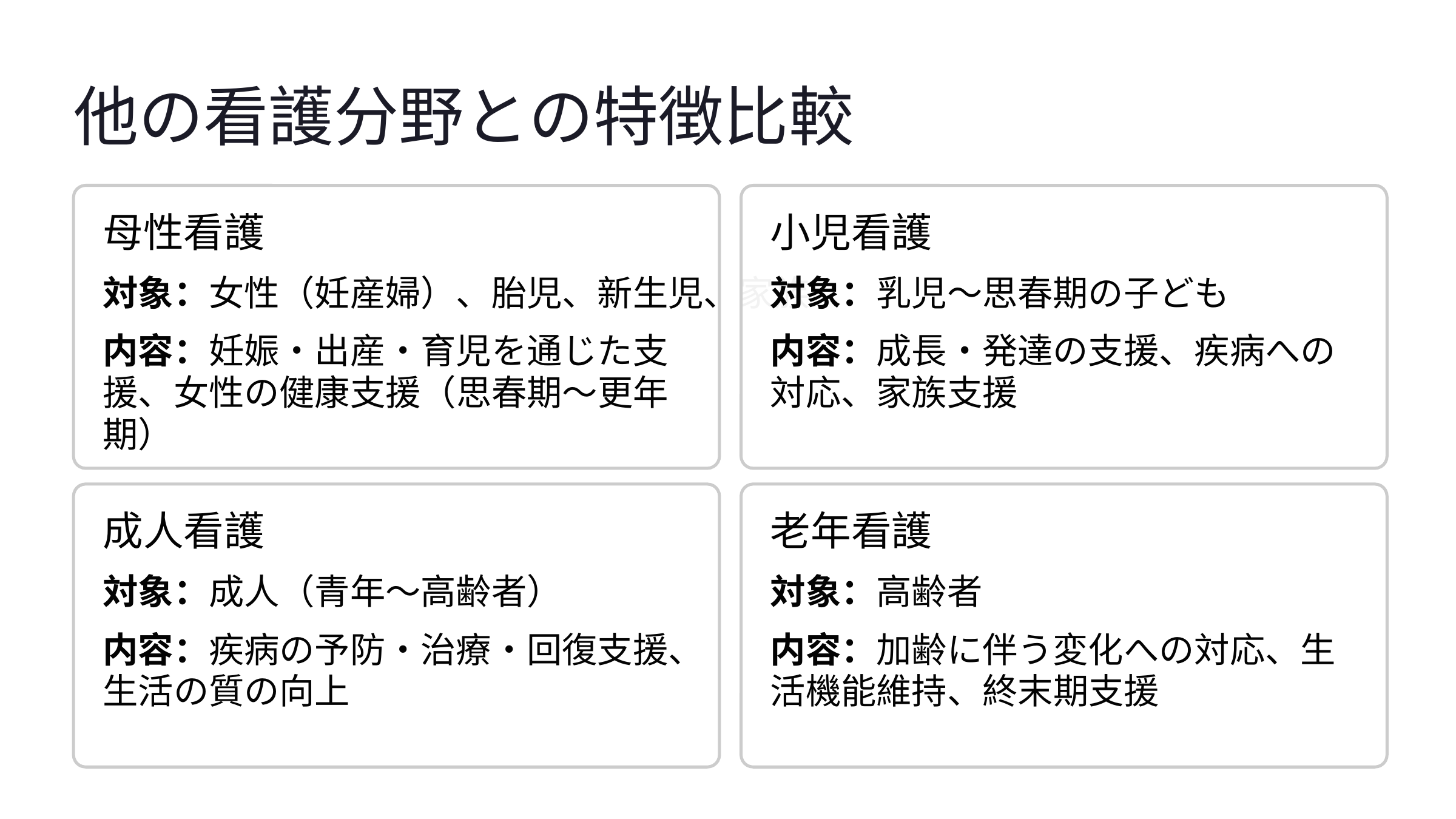

他の看護分野との特徴比較

母性看護
小児看護
対象：女性（妊産婦）、胎児、新生児、家族
対象：乳児～思春期の子ども
内容：妊娠・出産・育児を通じた支援、女性の健康支援（思春期～更年期）
内容：成長・発達の支援、疾病への対応、家族支援

成人看護
老年看護
対象：成人（青年～高齢者）
対象：高齢者
内容：疾病の予防・治療・回復支援、生活の質の向上
内容：加齢に伴う変化への対応、生活機能維持、終末期支援